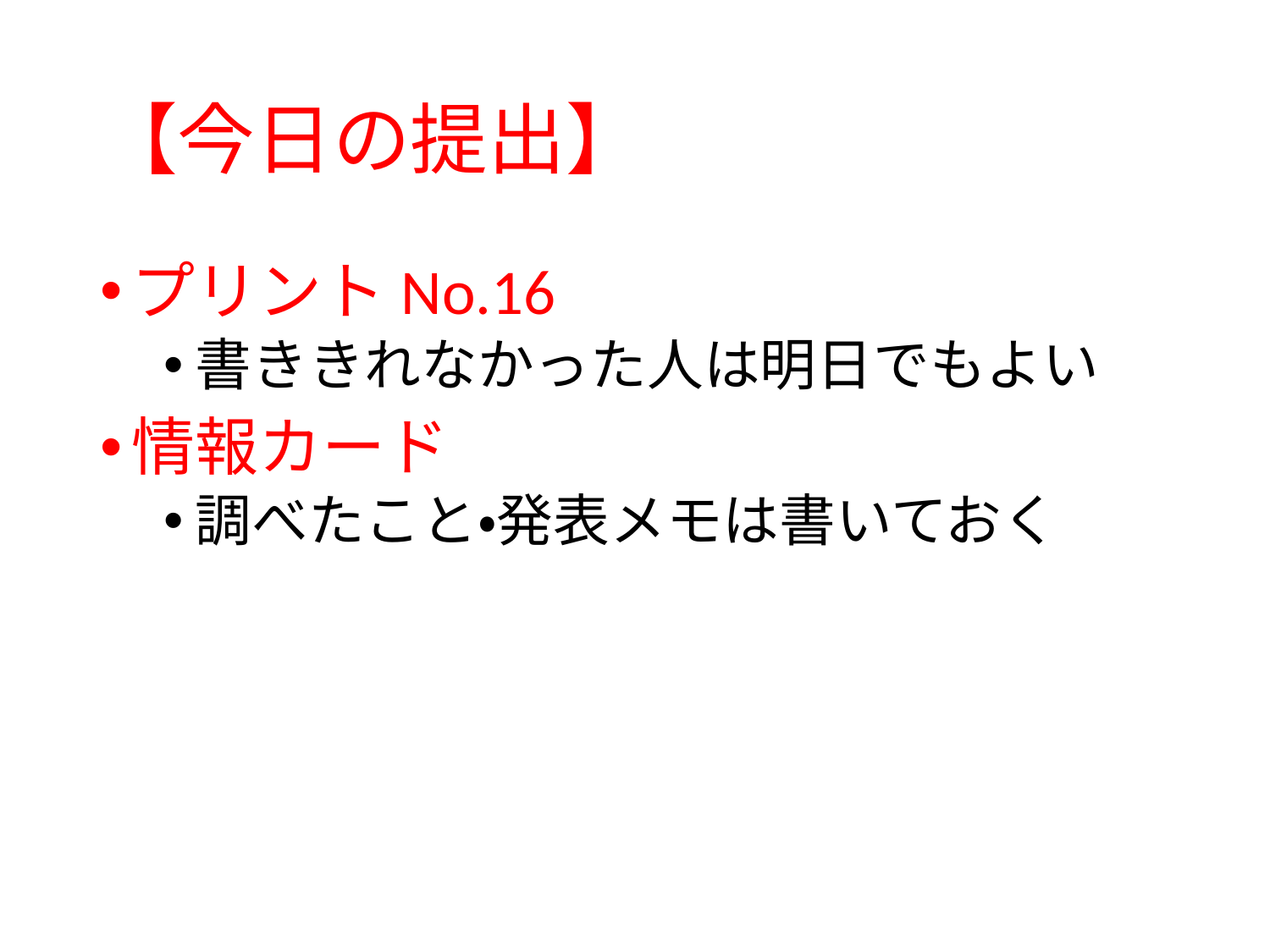

# 【今日の提出】
プリントNo.16
書ききれなかった人は明日でもよい
情報カード
調べたこと・発表メモは書いておく